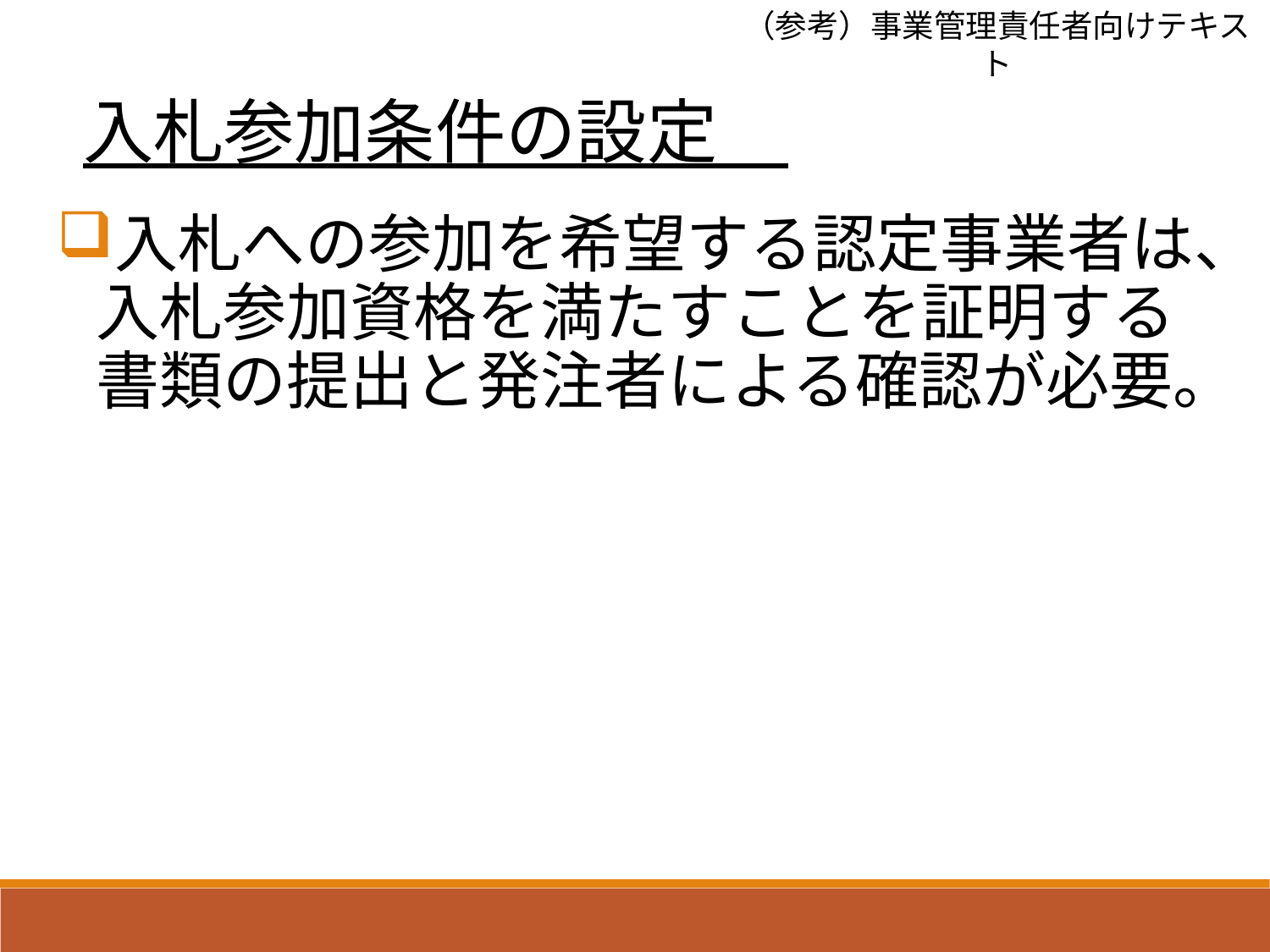

（参考）事業管理責任者向けテキスト

　入札参加条件の設定
入札への参加を希望する認定事業者は、入札参加資格を満たすことを証明する書類の提出と発注者による確認が必要。